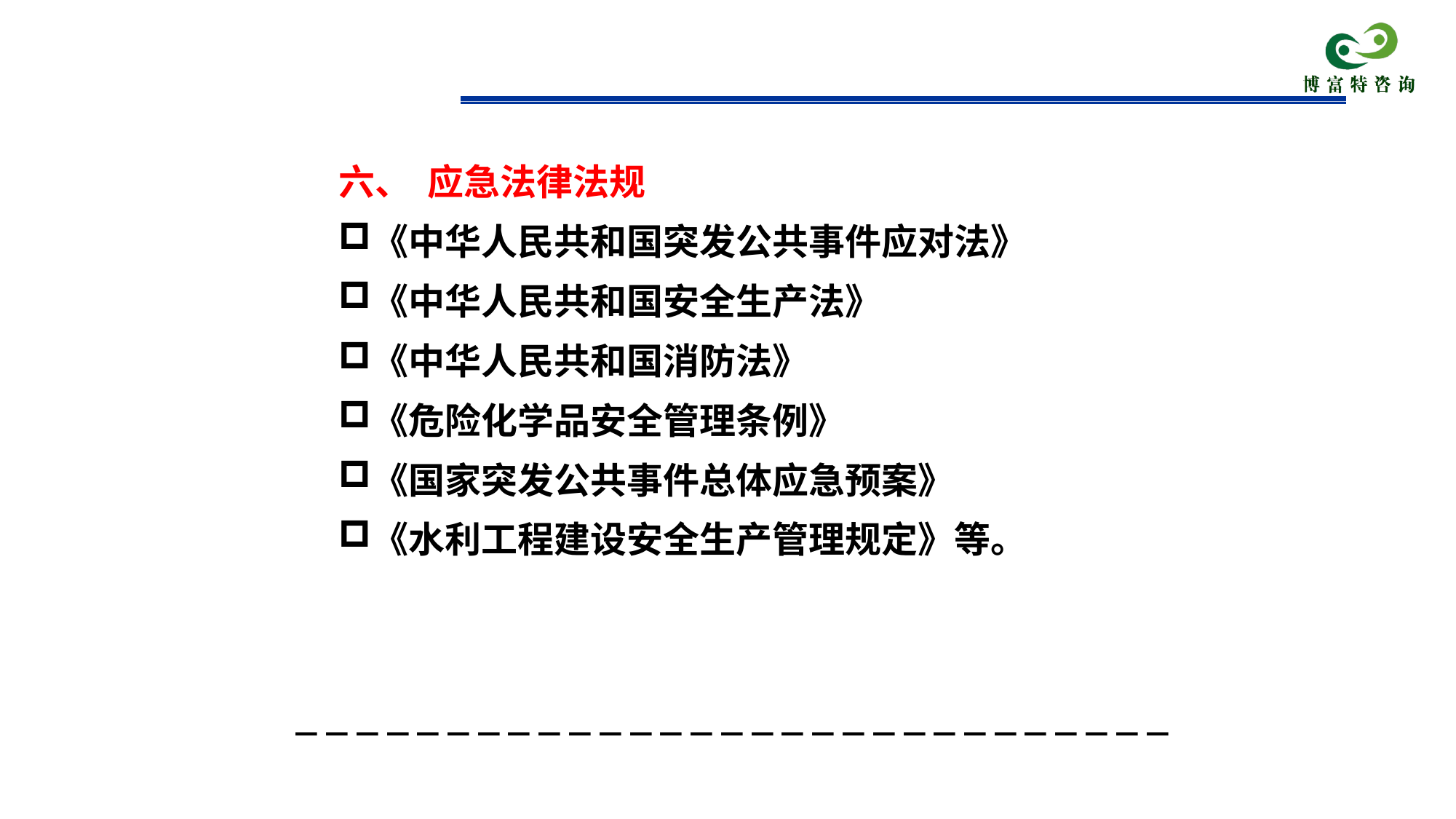

# 六、  应急法律法规
《中华人民共和国突发公共事件应对法》
《中华人民共和国安全生产法》
《中华人民共和国消防法》
《危险化学品安全管理条例》
《国家突发公共事件总体应急预案》
《水利工程建设安全生产管理规定》等。
－－－－－－－－－－－－－－－－－－－－－－－－－－－－－